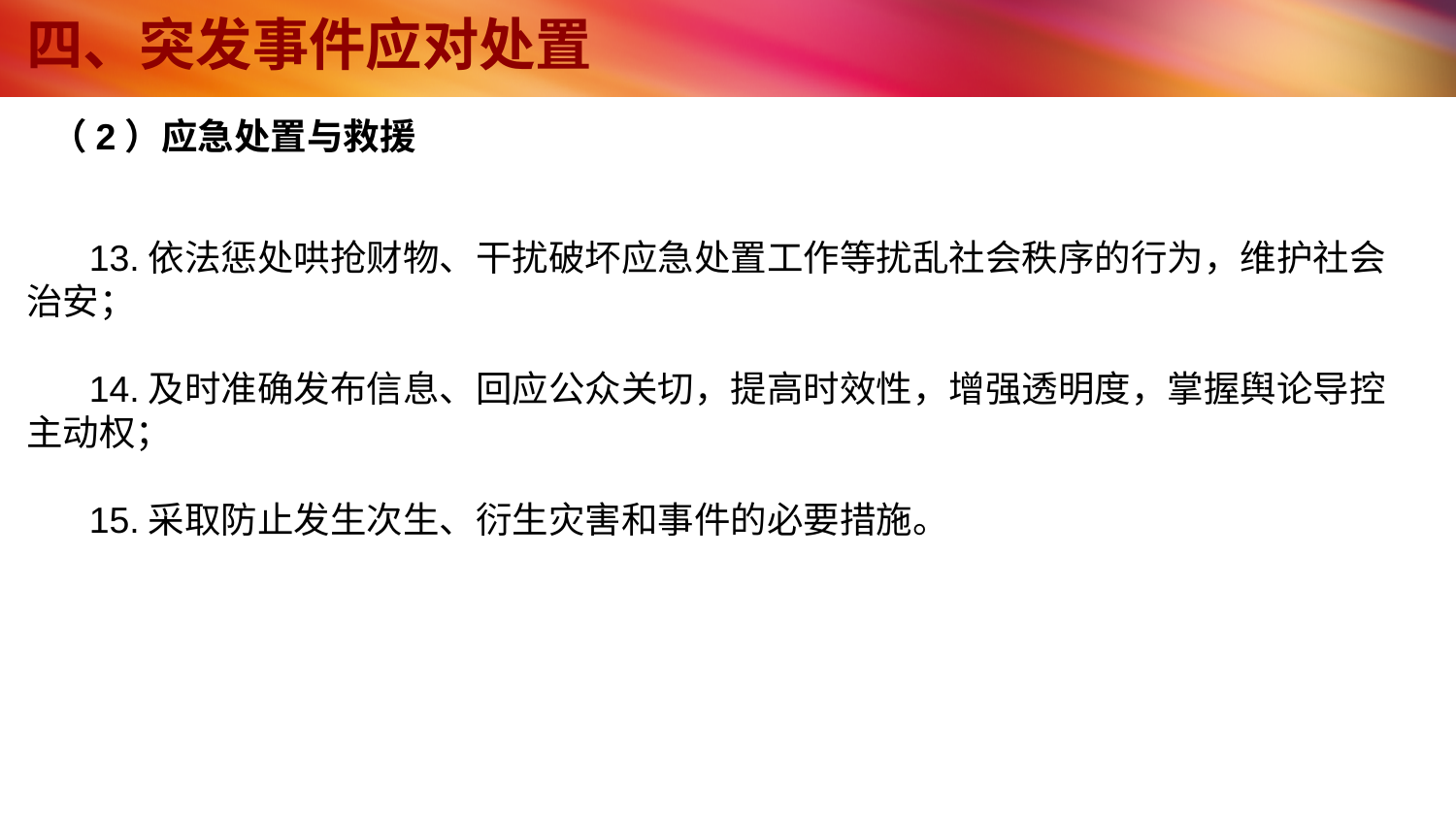

# 四、突发事件应对处置
（2）应急处置与救援
13.依法惩处哄抢财物、干扰破坏应急处置工作等扰乱社会秩序的行为，维护社会治安；

14.及时准确发布信息、回应公众关切，提高时效性，增强透明度，掌握舆论导控主动权；

15.采取防止发生次生、衍生灾害和事件的必要措施。